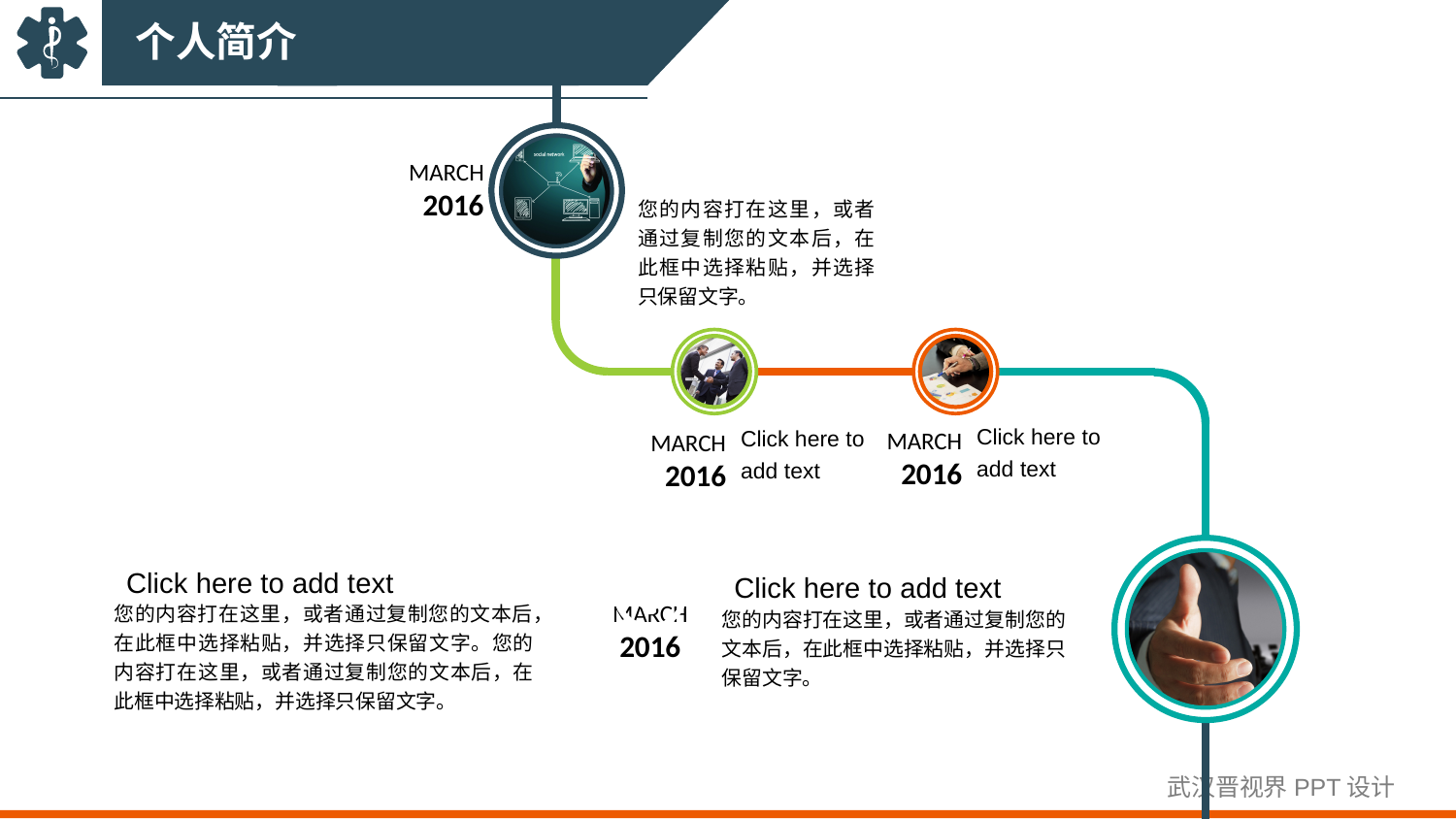

个人简介

MARCH
2016
您的内容打在这里，或者通过复制您的文本后，在此框中选择粘贴，并选择只保留文字。

Click here to add text
MARCH
2016

Click here to add text
MARCH
2016

Click here to add text
MARCH
2016
您的内容打在这里，或者通过复制您的文本后，在此框中选择粘贴，并选择只保留文字。
Click here to add text
您的内容打在这里，或者通过复制您的文本后，在此框中选择粘贴，并选择只保留文字。您的内容打在这里，或者通过复制您的文本后，在此框中选择粘贴，并选择只保留文字。